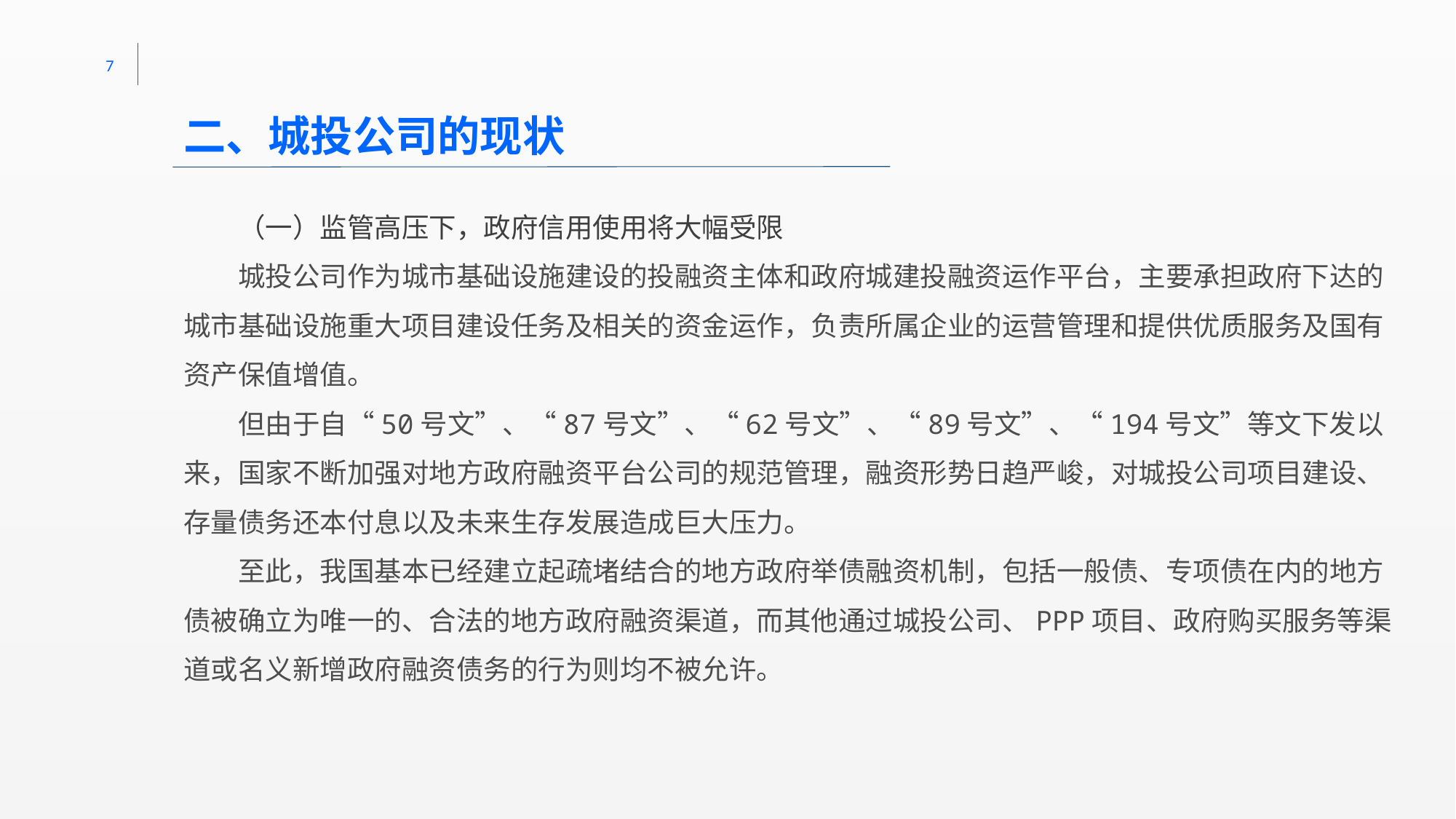

二、城投公司的现状
（一）监管高压下，政府信用使用将大幅受限
城投公司作为城市基础设施建设的投融资主体和政府城建投融资运作平台，主要承担政府下达的城市基础设施重大项目建设任务及相关的资金运作，负责所属企业的运营管理和提供优质服务及国有资产保值增值。
但由于自“50号文”、“87号文”、“62号文”、“89号文”、“194号文”等文下发以来，国家不断加强对地方政府融资平台公司的规范管理，融资形势日趋严峻，对城投公司项目建设、存量债务还本付息以及未来生存发展造成巨大压力。
至此，我国基本已经建立起疏堵结合的地方政府举债融资机制，包括一般债、专项债在内的地方债被确立为唯一的、合法的地方政府融资渠道，而其他通过城投公司、PPP项目、政府购买服务等渠道或名义新增政府融资债务的行为则均不被允许。

2